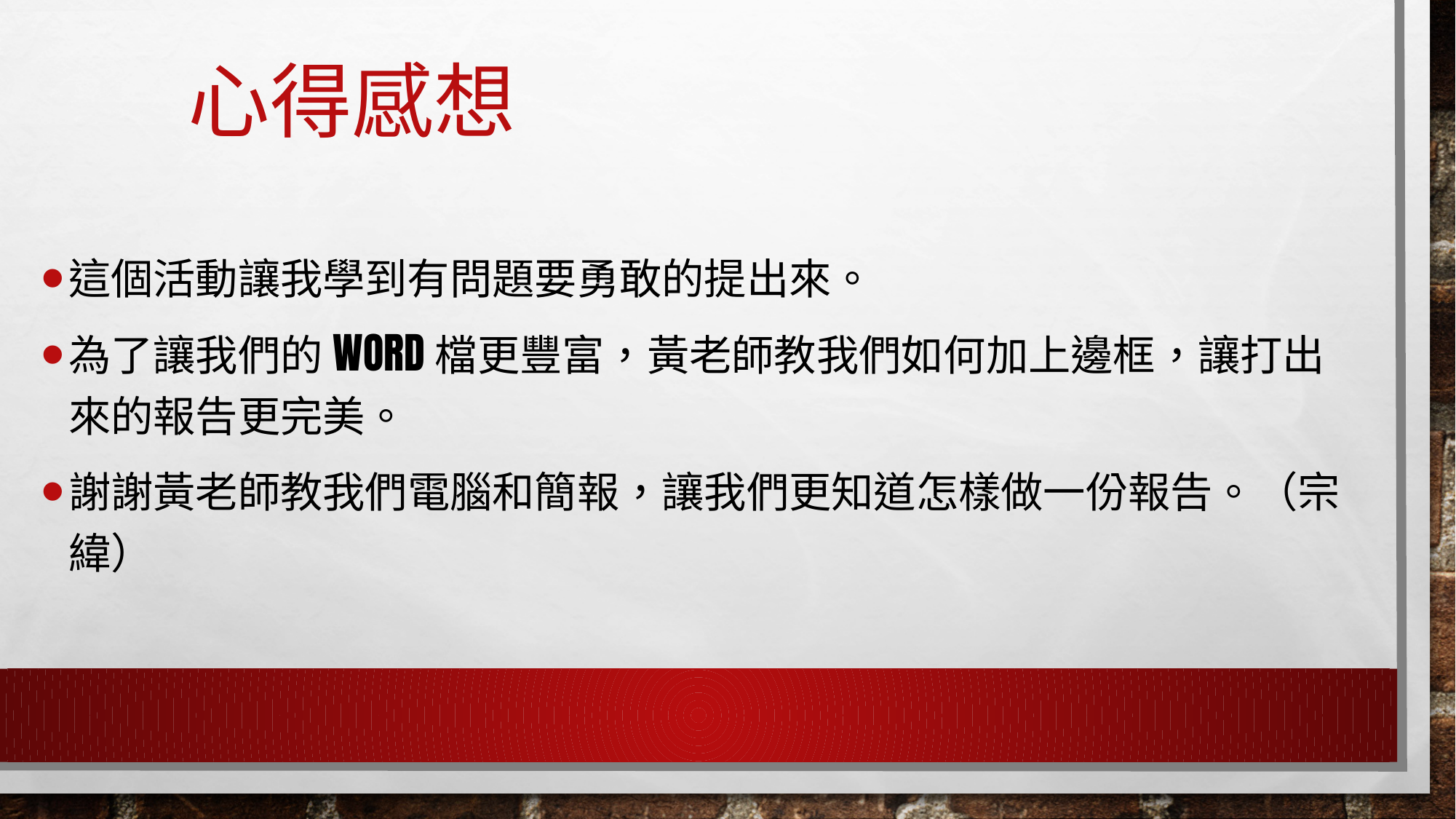

# 心得感想
這個活動讓我學到有問題要勇敢的提出來。
為了讓我們的word檔更豐富，黃老師教我們如何加上邊框，讓打出來的報告更完美。
謝謝黃老師教我們電腦和簡報，讓我們更知道怎樣做一份報告。（宗緯）